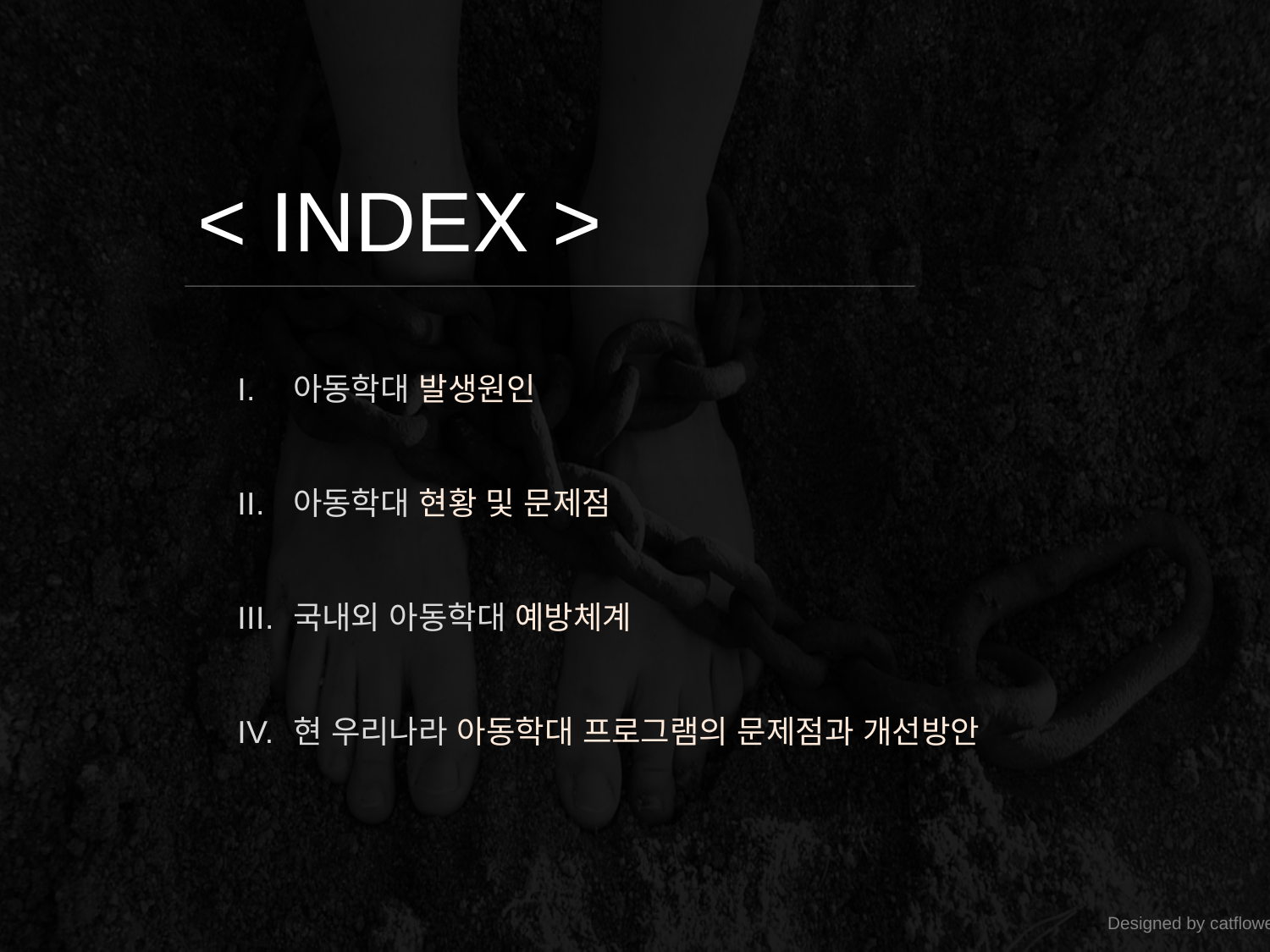

< INDEX >
아동학대 발생원인
아동학대 현황 및 문제점
국내외 아동학대 예방체계
현 우리나라 아동학대 프로그램의 문제점과 개선방안
Designed by catflowerbox